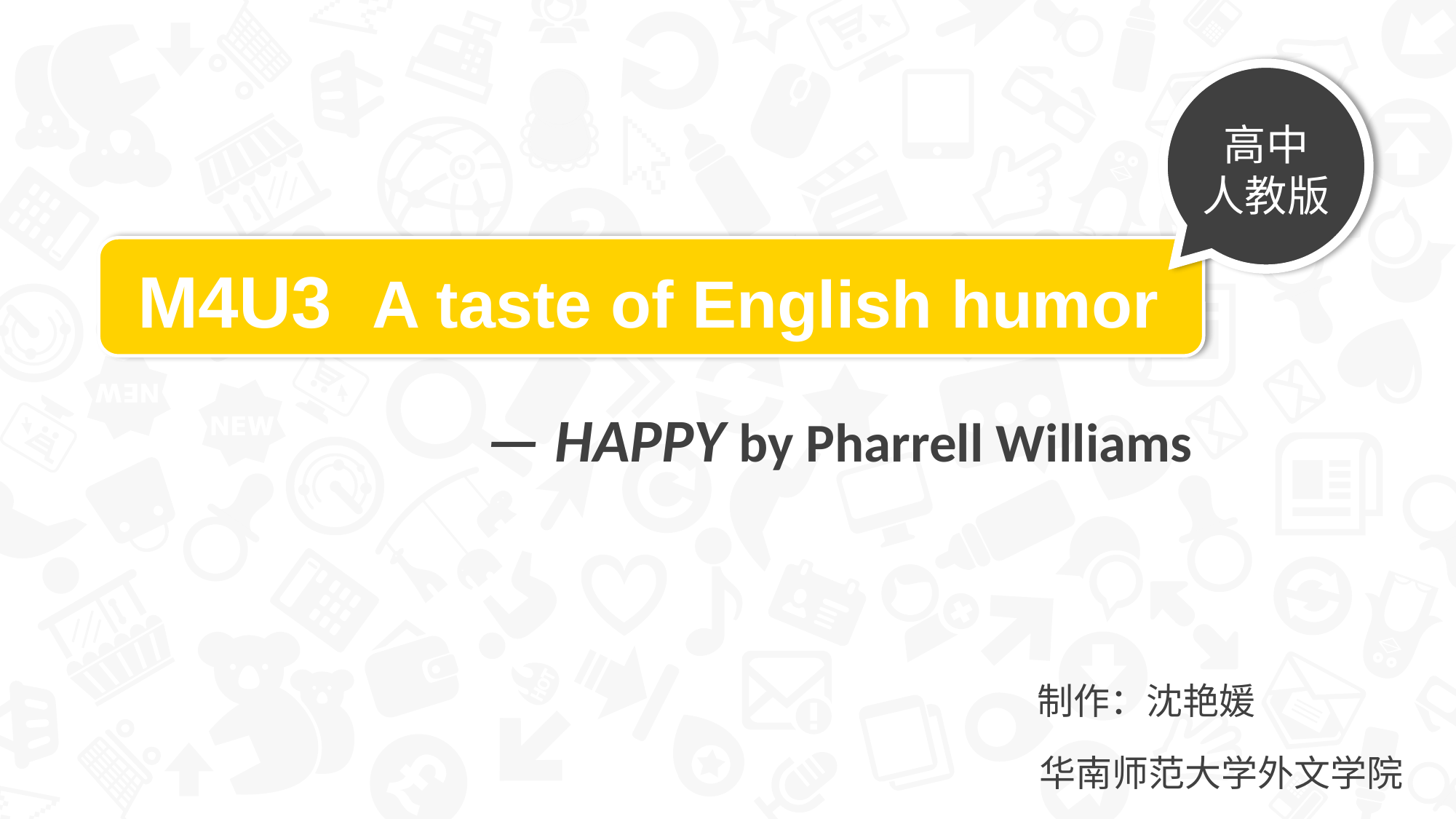

高中
人教版

M4U3  A taste of English humor
— HAPPY by Pharrell Williams
制作：沈艳媛
华南师范大学外文学院